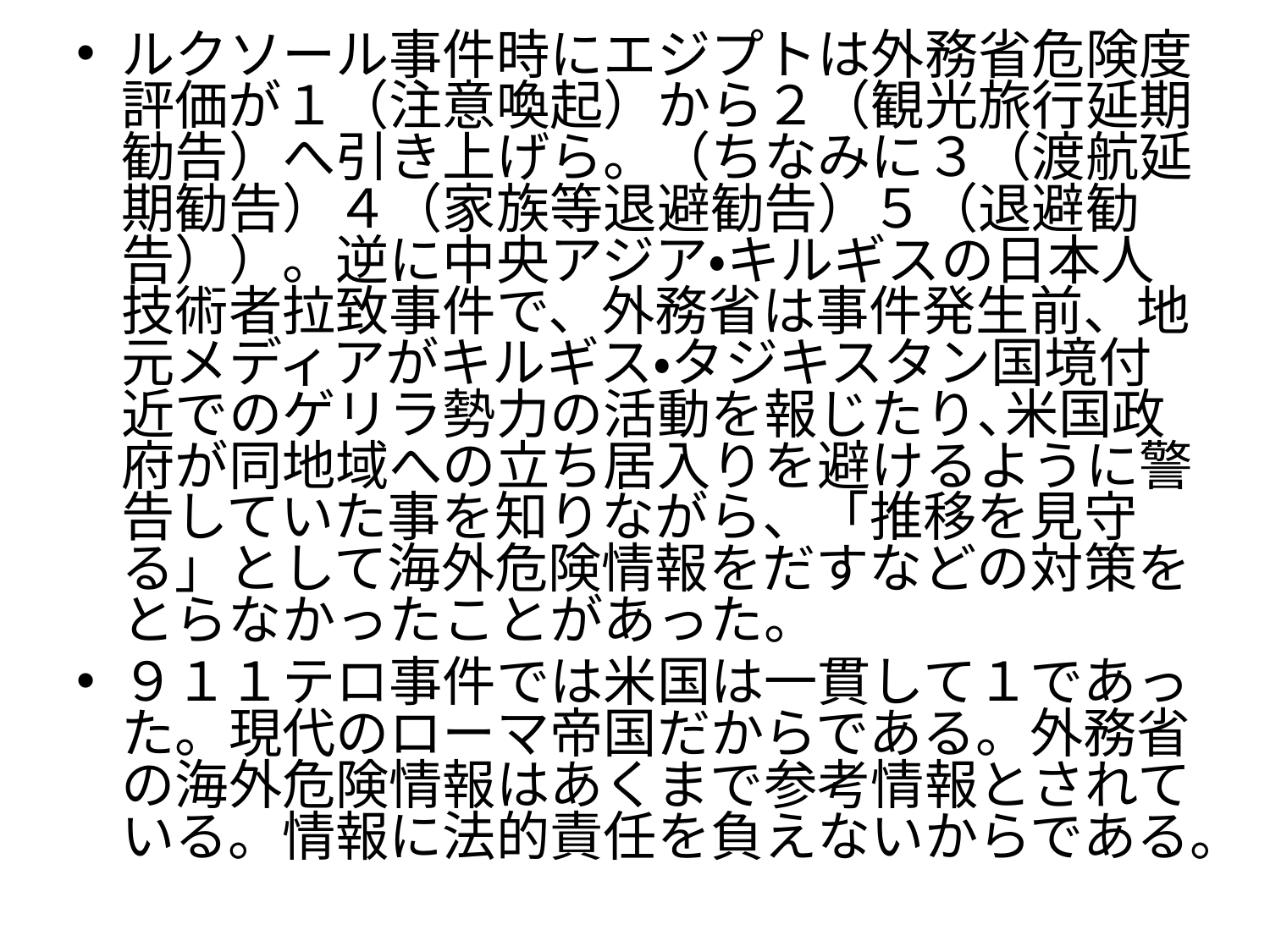

ルクソール事件時にエジプトは外務省危険度評価が１（注意喚起）から２（観光旅行延期勧告）へ引き上げら。（ちなみに３（渡航延期勧告）４（家族等退避勧告）５（退避勧告））。逆に中央アジア・キルギスの日本人技術者拉致事件で、外務省は事件発生前、地元メディアがキルギス・タジキスタン国境付近でのゲリラ勢力の活動を報じたり､米国政府が同地域への立ち居入りを避けるように警告していた事を知りながら、「推移を見守る」として海外危険情報をだすなどの対策をとらなかったことがあった。
９１１テロ事件では米国は一貫して１であった。現代のローマ帝国だからである。外務省の海外危険情報はあくまで参考情報とされている。情報に法的責任を負えないからである。